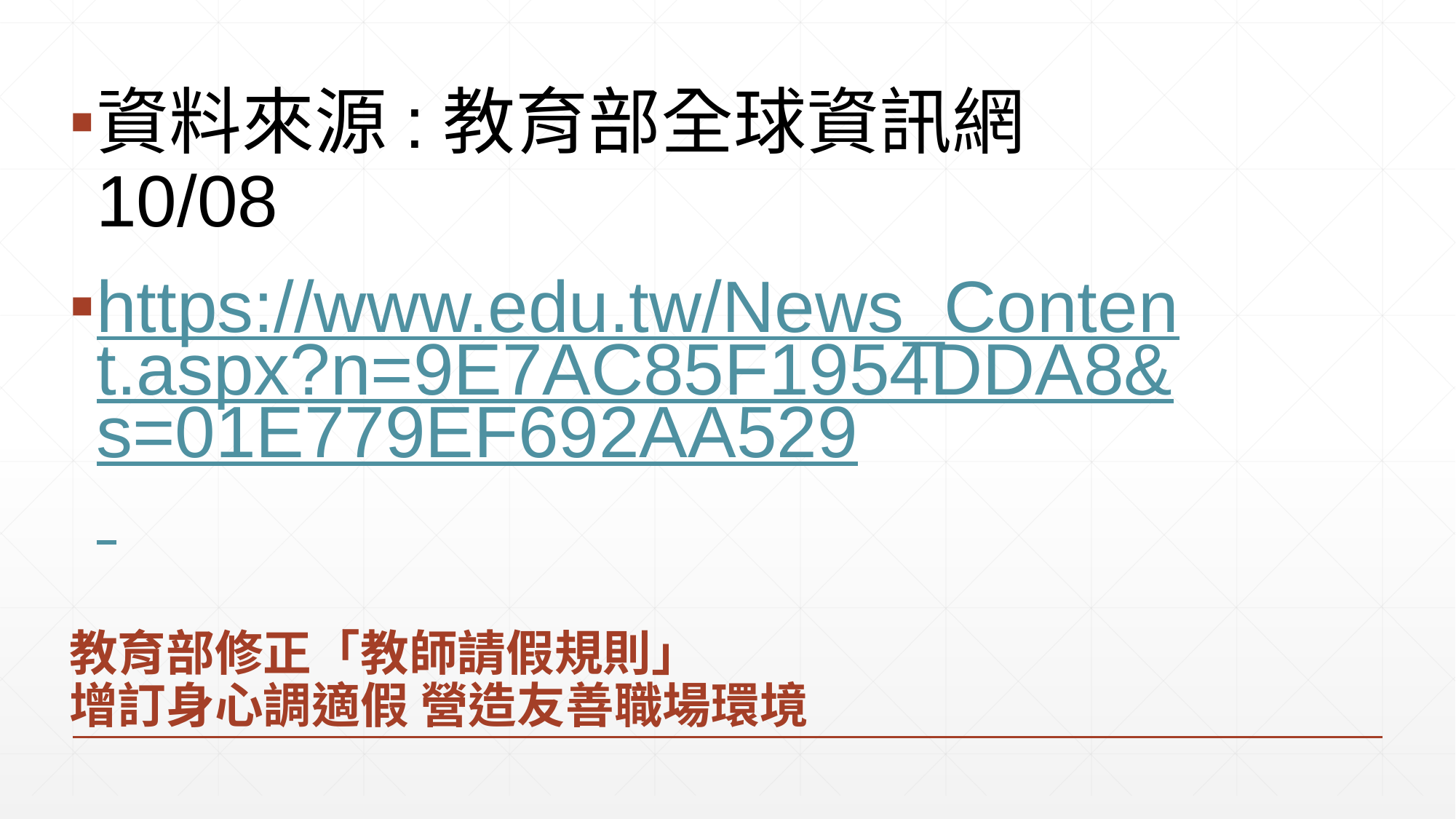

資料來源:教育部全球資訊網 10/08
https://www.edu.tw/News_Content.aspx?n=9E7AC85F1954DDA8&s=01E779EF692AA529

# 教育部修正「教師請假規則」 增訂身心調適假 營造友善職場環境